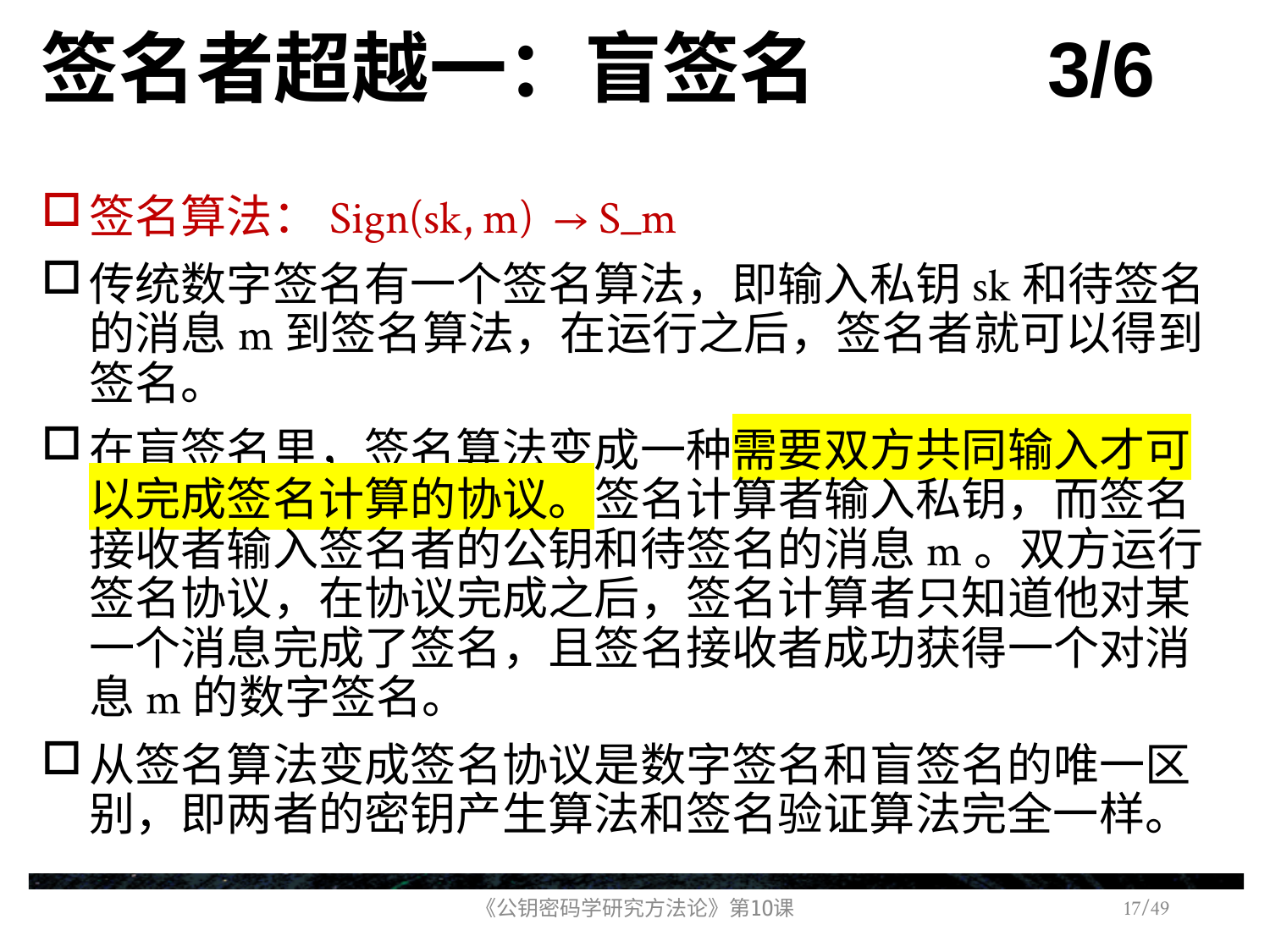

# 签名者超越一：盲签名            3/6
签名算法：Sign(sk, m)  → S_m
传统数字签名有一个签名算法，即输入私钥sk和待签名的消息m到签名算法，在运行之后，签名者就可以得到签名。
在盲签名里，签名算法变成一种需要双方共同输入才可以完成签名计算的协议。签名计算者输入私钥，而签名接收者输入签名者的公钥和待签名的消息m。双方运行签名协议，在协议完成之后，签名计算者只知道他对某一个消息完成了签名，且签名接收者成功获得一个对消息m的数字签名。
从签名算法变成签名协议是数字签名和盲签名的唯一区别，即两者的密钥产生算法和签名验证算法完全一样。
《公钥密码学研究方法论》第10课
17/49